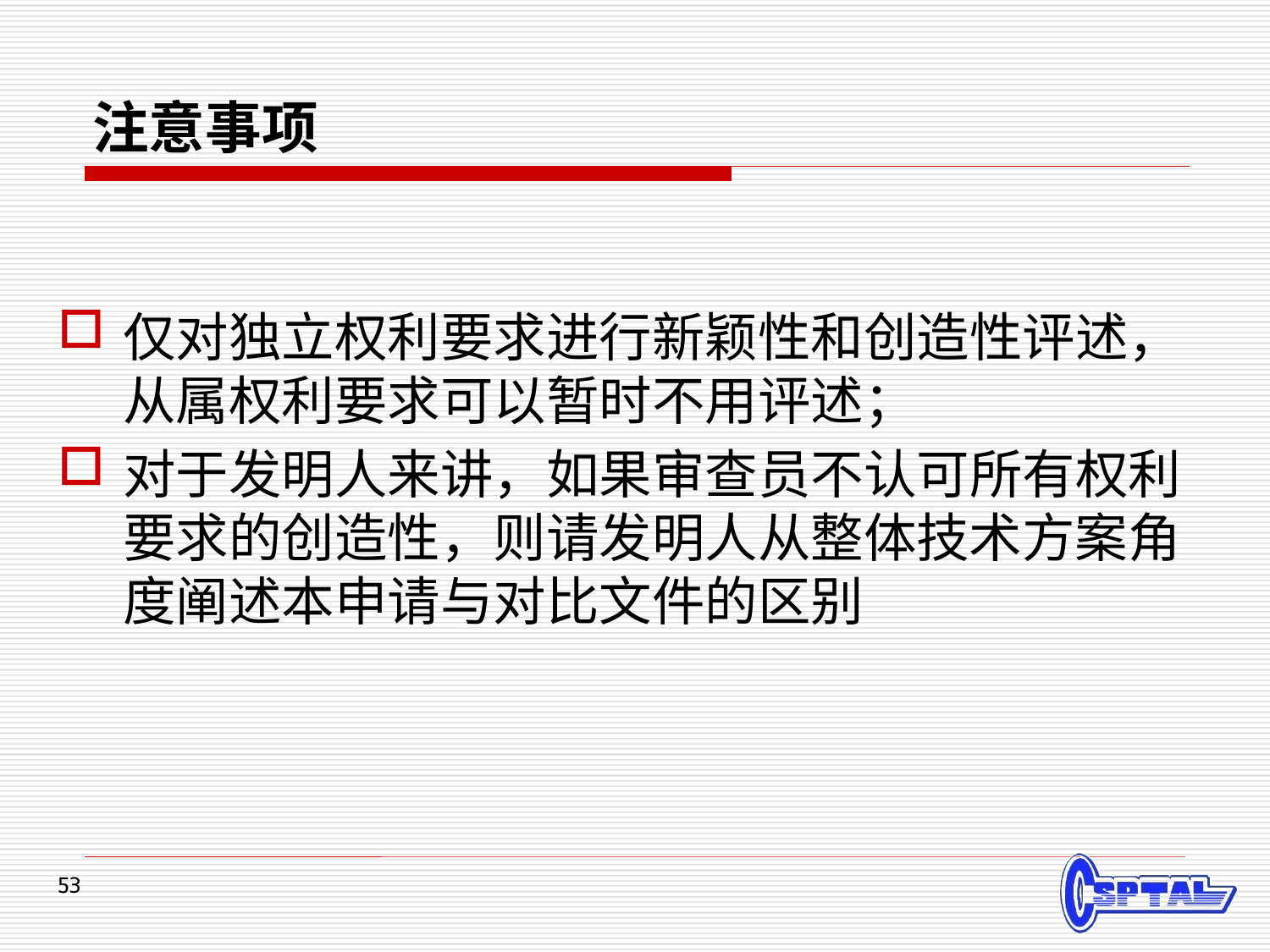

# 注意事项
仅对独立权利要求进行新颖性和创造性评述，从属权利要求可以暂时不用评述；
对于发明人来讲，如果审查员不认可所有权利要求的创造性，则请发明人从整体技术方案角度阐述本申请与对比文件的区别
53